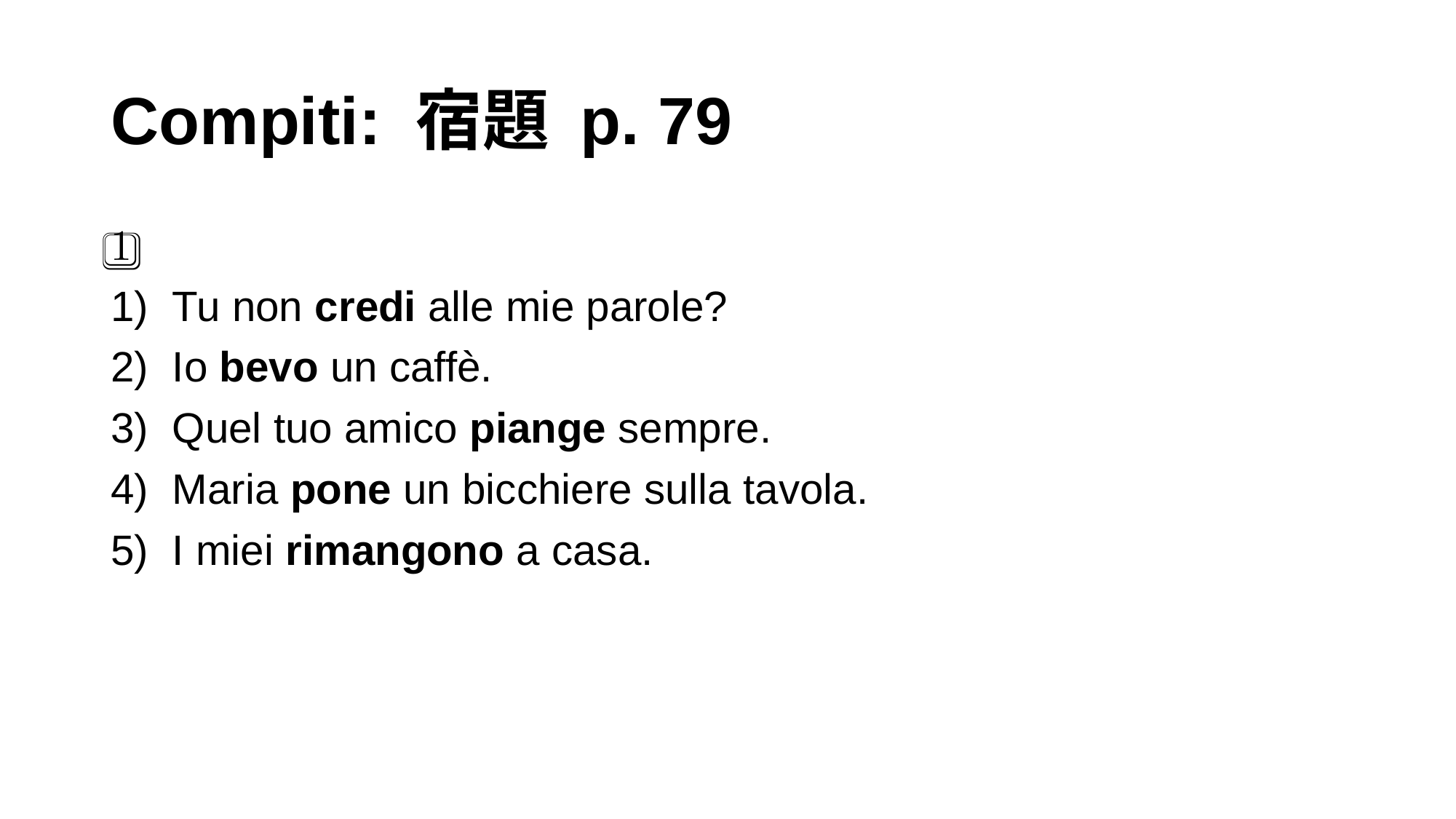

# Compiti: 宿題 p. 79
1⃣
Tu non credi alle mie parole?
Io bevo un caffè.
Quel tuo amico piange sempre.
Maria pone un bicchiere sulla tavola.
I miei rimangono a casa.